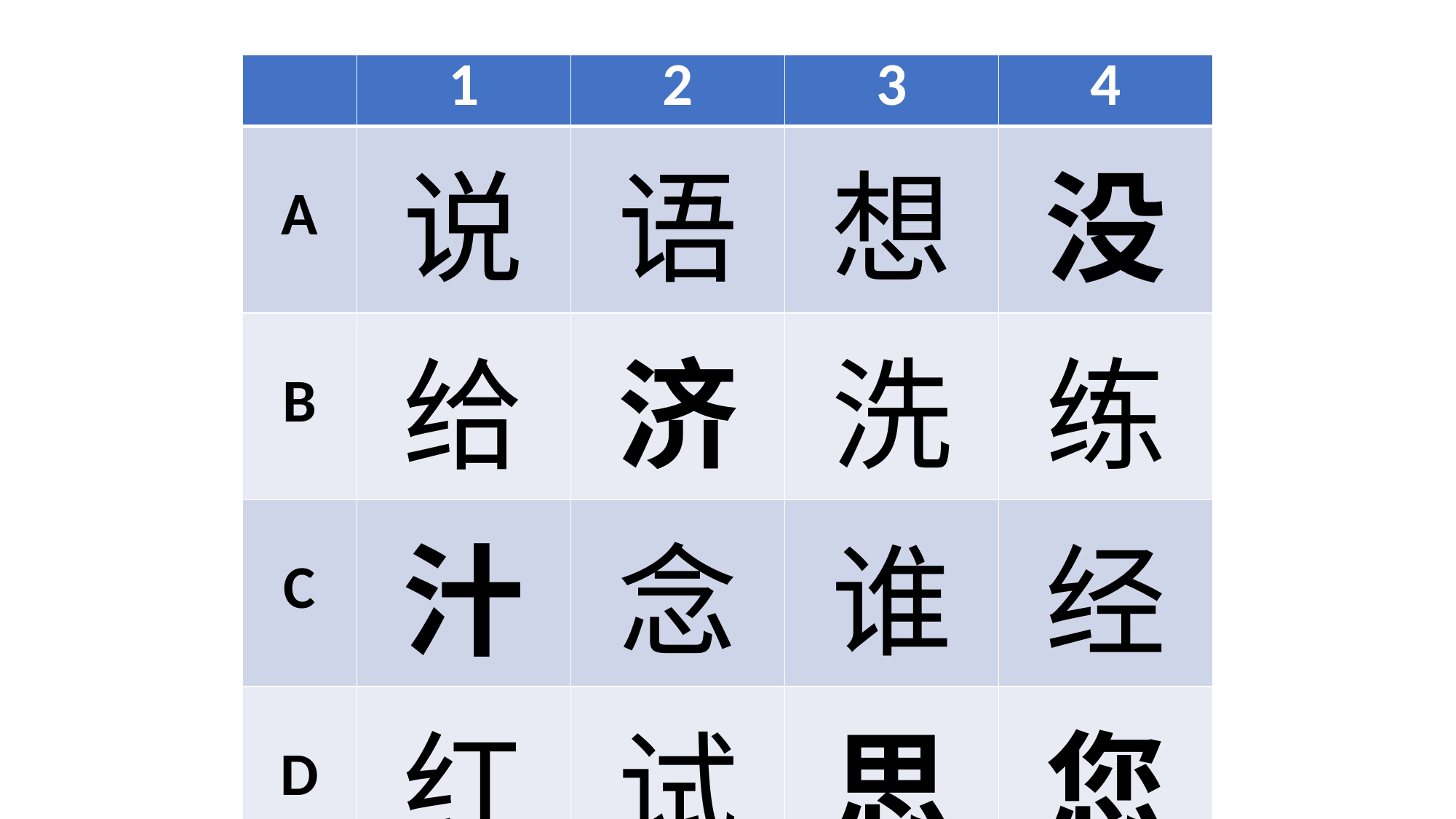

|  | 1 | 2 | 3 | 4 |
| --- | --- | --- | --- | --- |
| A | 说 | 语 | 想 | 没 |
| B | 给 | 济 | 洗 | 练 |
| C | 汁 | 念 | 谁 | 经 |
| D | 红 | 试 | 思 | 您 |